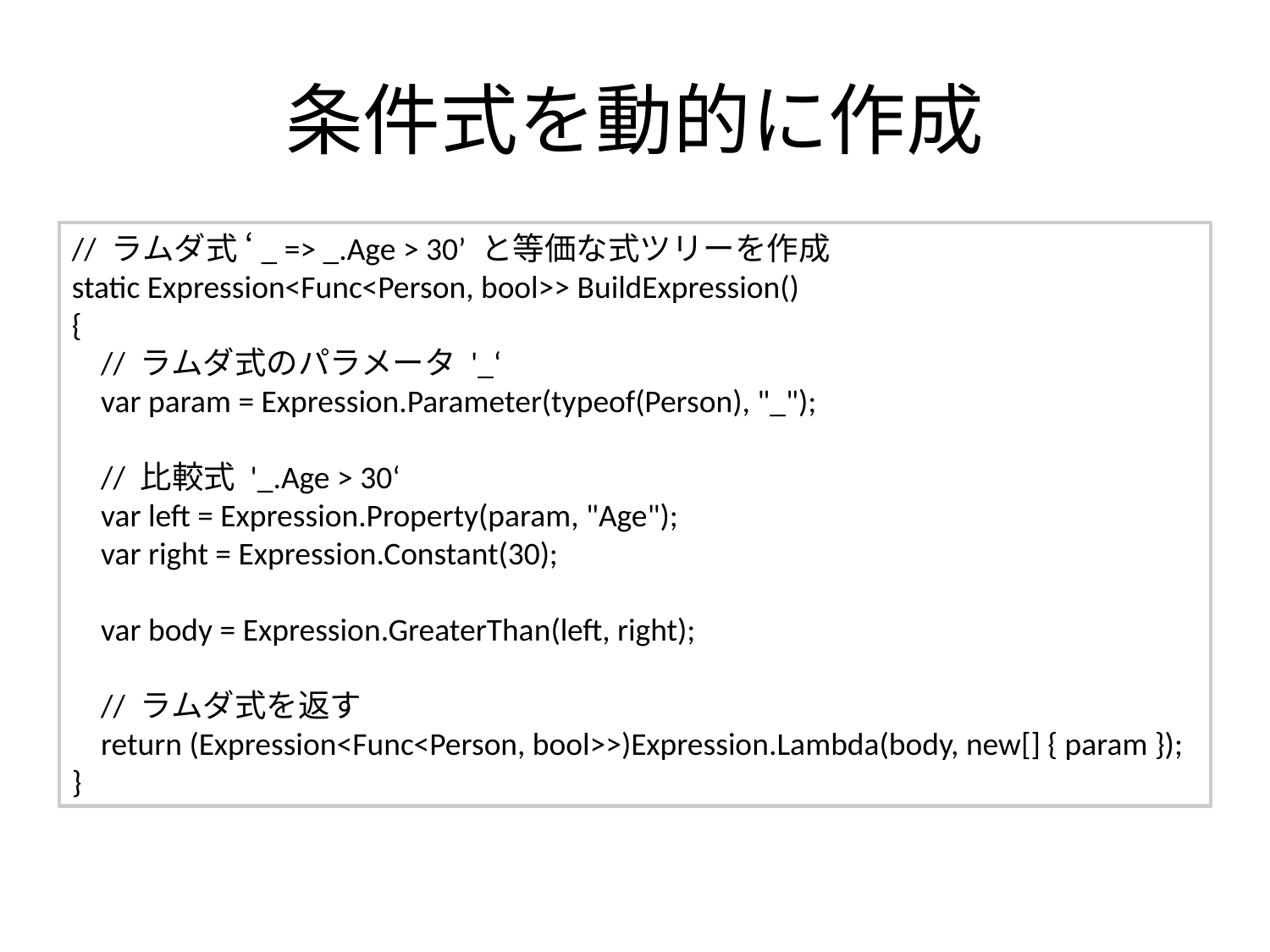

# 条件式を動的に作成
// ラムダ式 ‘_ => _.Age > 30’ と等価な式ツリーを作成
static Expression<Func<Person, bool>> BuildExpression()
{
    // ラムダ式のパラメータ '_‘
    var param = Expression.Parameter(typeof(Person), "_");

    // 比較式 '_.Age > 30‘
    var left = Expression.Property(param, "Age");
    var right = Expression.Constant(30);

    var body = Expression.GreaterThan(left, right);

    // ラムダ式を返す
    return (Expression<Func<Person, bool>>)Expression.Lambda(body, new[] { param });
}